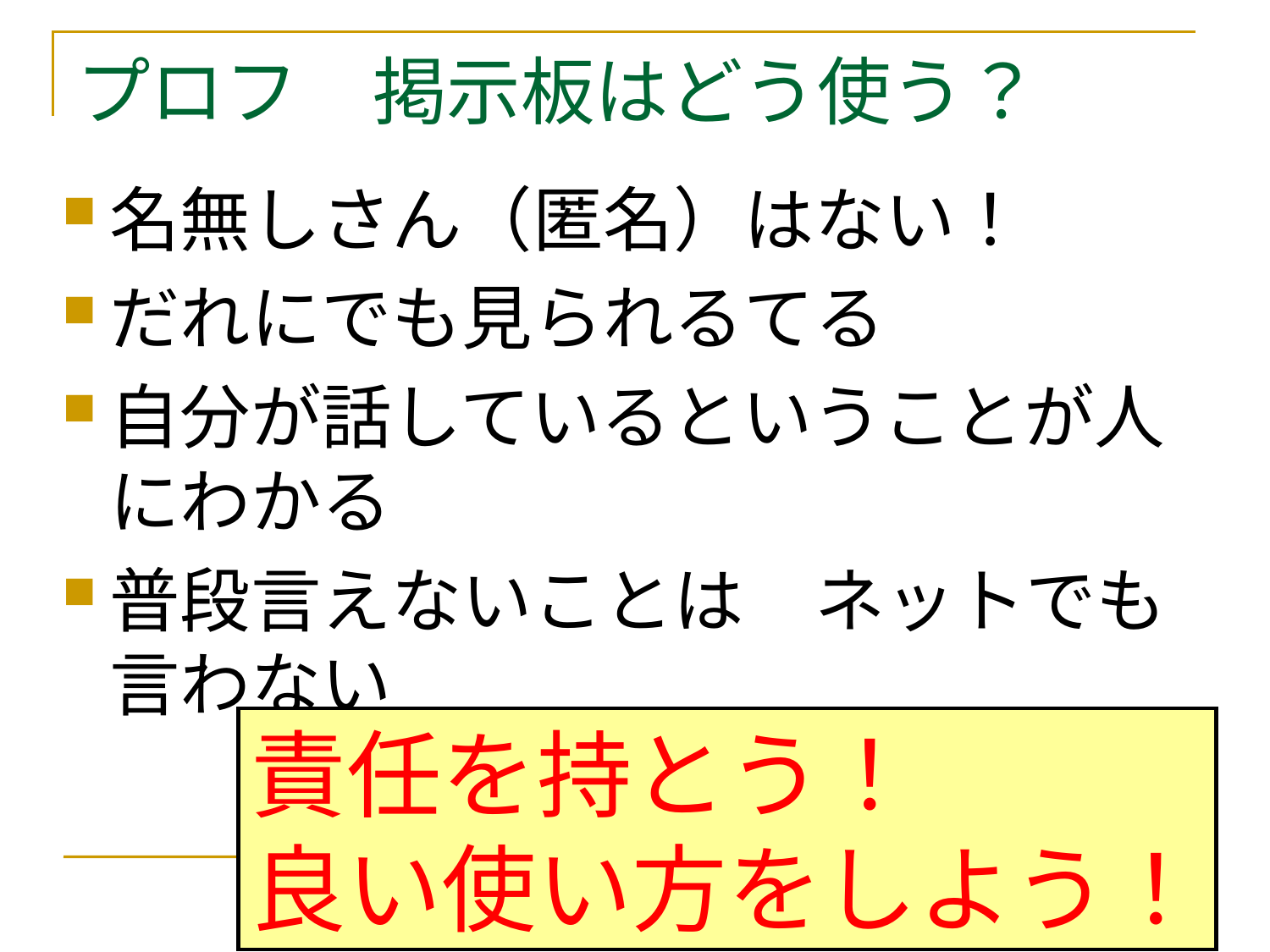

# プロフ　掲示板はどう使う？
名無しさん（匿名）はない！
だれにでも見られるてる
自分が話しているということが人にわかる
普段言えないことは　ネットでも言わない
責任を持とう！
良い使い方をしよう！